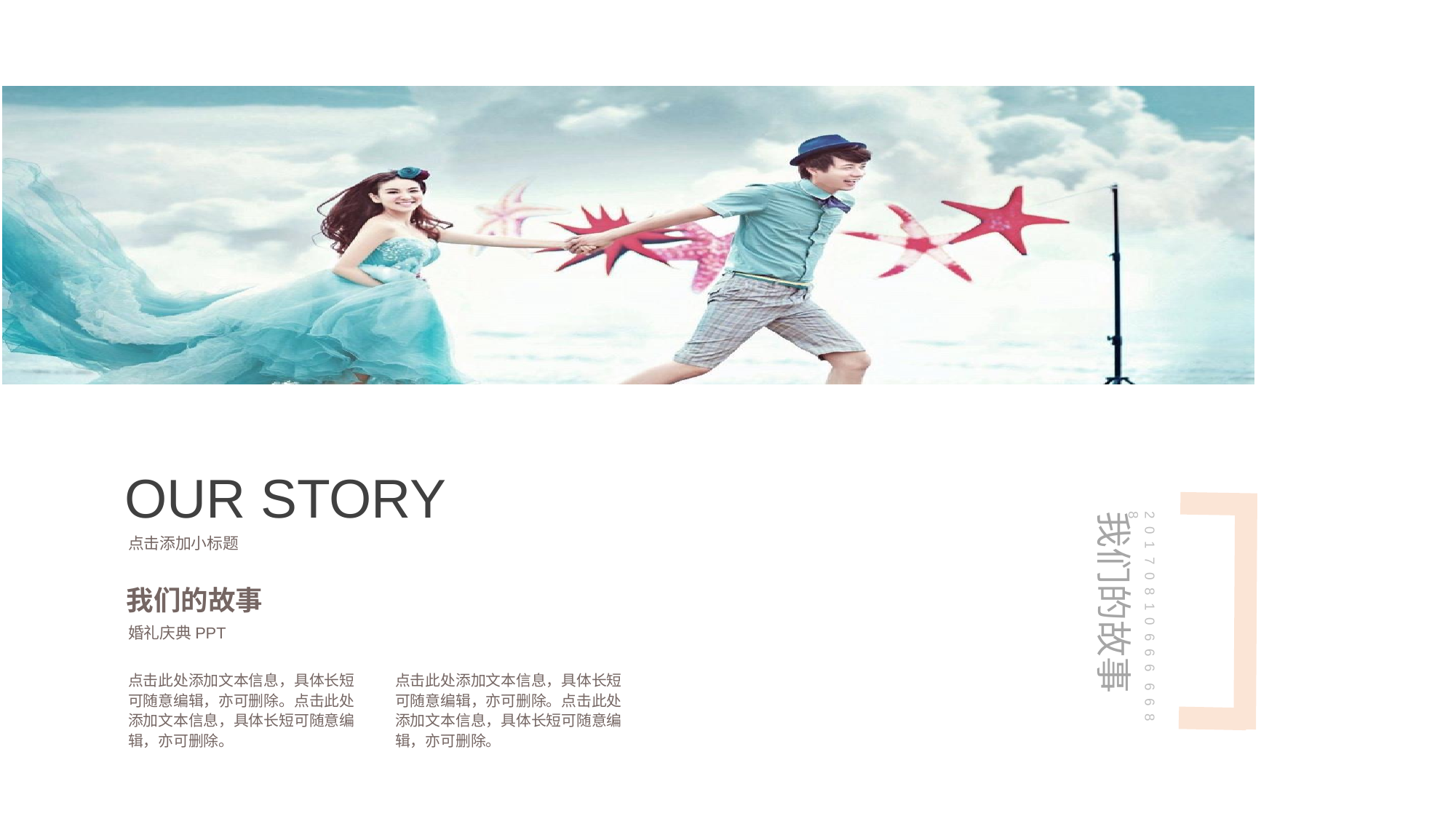

OUR STORY
点击添加小标题

我们的故事
婚礼庆典PPT
点击此处添加文本信息，具体长短可随意编辑，亦可删除。点击此处添加文本信息，具体长短可随意编辑，亦可删除。

点击此处添加文本信息，具体长短可随意编辑，亦可删除。点击此处添加文本信息，具体长短可随意编辑，亦可删除。

我们的故事
2  0  1  7  0  8  1  0  6  6  6   6  6  8  8